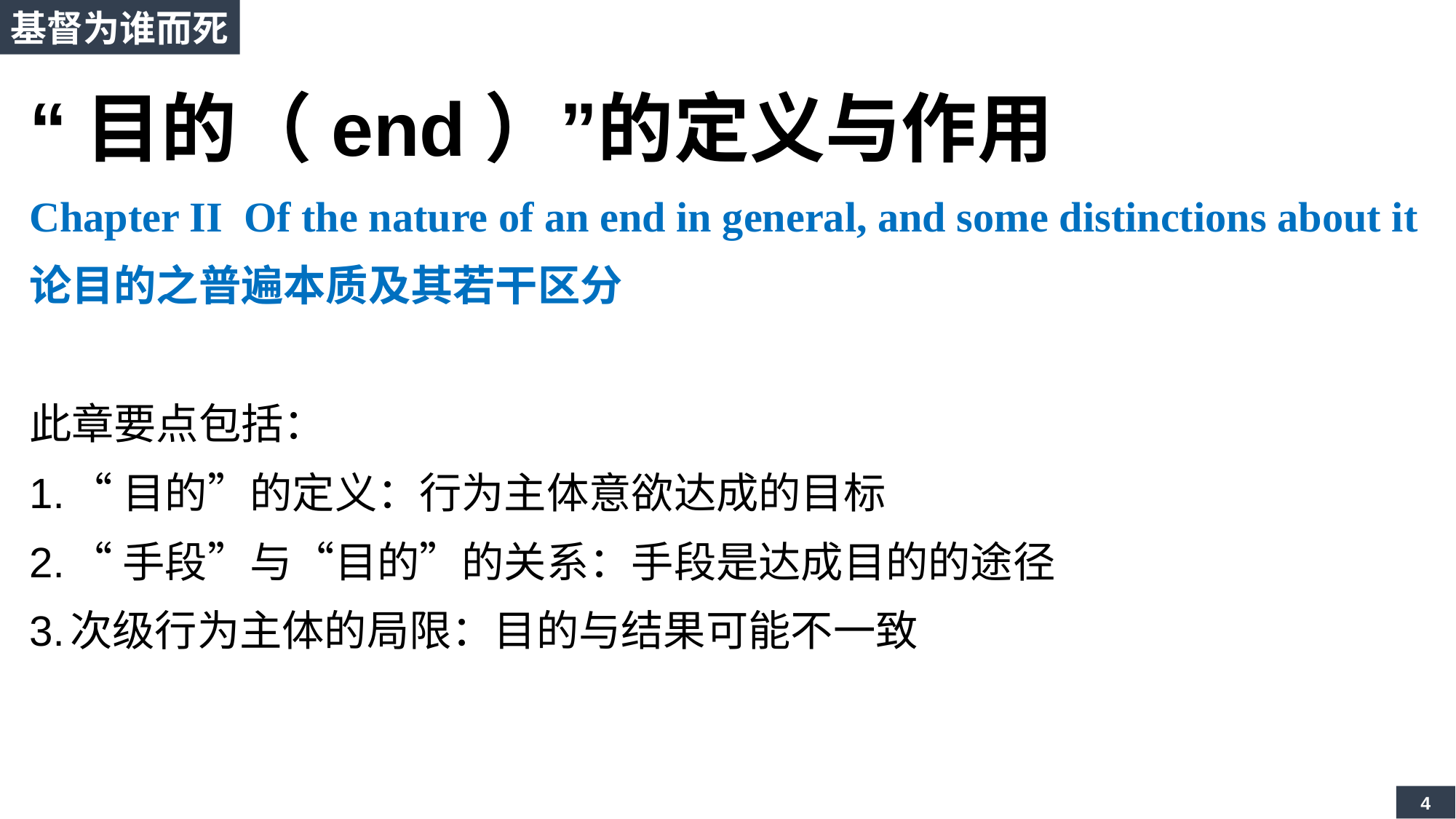

基督为谁而死
“目的（end）”的定义与作用
Chapter II  Of the nature of an end in general, and some distinctions about it
论目的之普遍本质及其若干区分

此章要点包括：
“目的”的定义：行为主体意欲达成的目标
“手段”与“目的”的关系：手段是达成目的的途径
次级行为主体的局限：目的与结果可能不一致

4